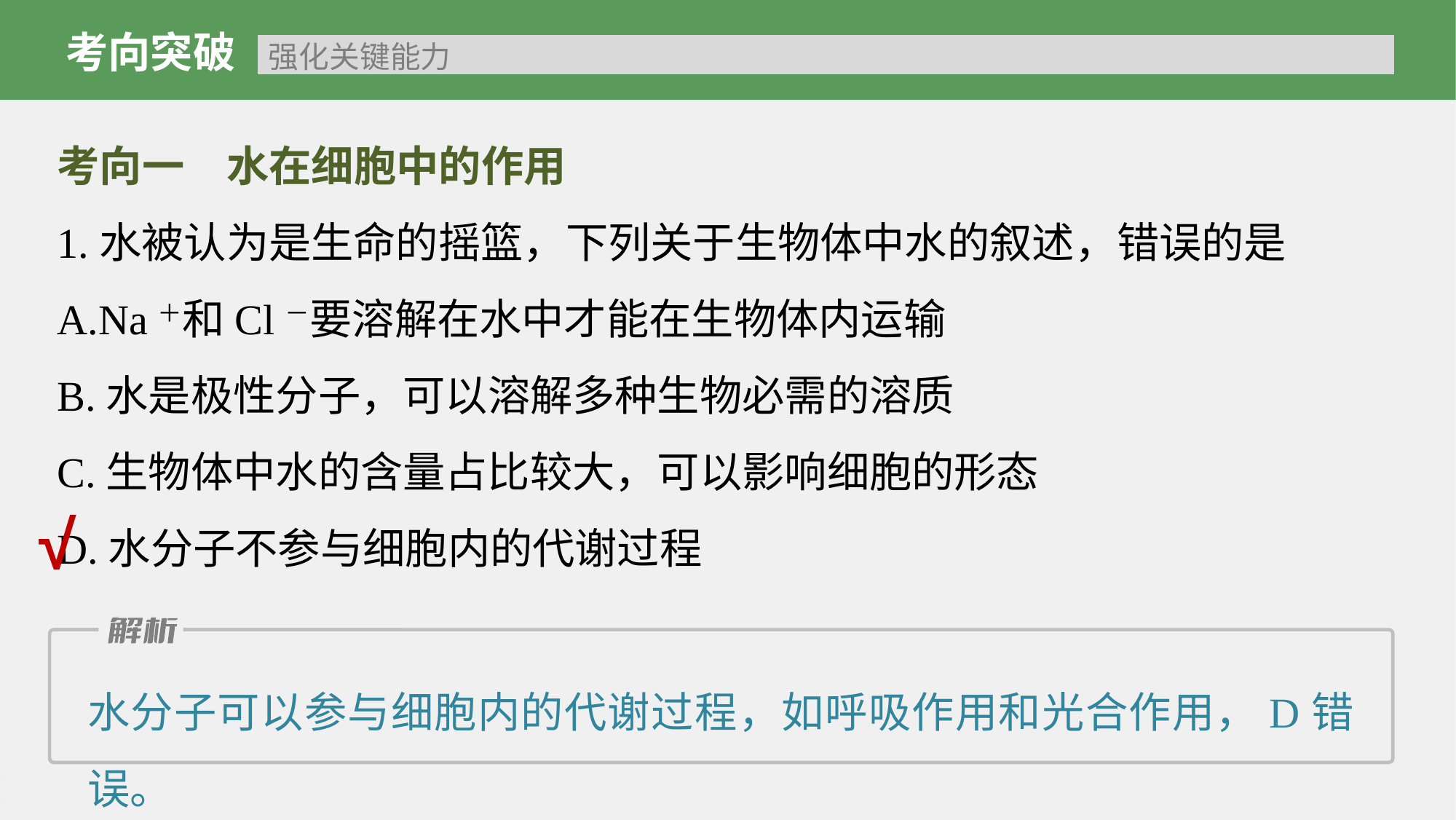

考向突破    强化关键能力

考向一　水在细胞中的作用
1.水被认为是生命的摇篮，下列关于生物体中水的叙述，错误的是
A.Na＋和Cl－要溶解在水中才能在生物体内运输
B.水是极性分子，可以溶解多种生物必需的溶质
C.生物体中水的含量占比较大，可以影响细胞的形态
D.水分子不参与细胞内的代谢过程
√

水分子可以参与细胞内的代谢过程，如呼吸作用和光合作用，D错误。